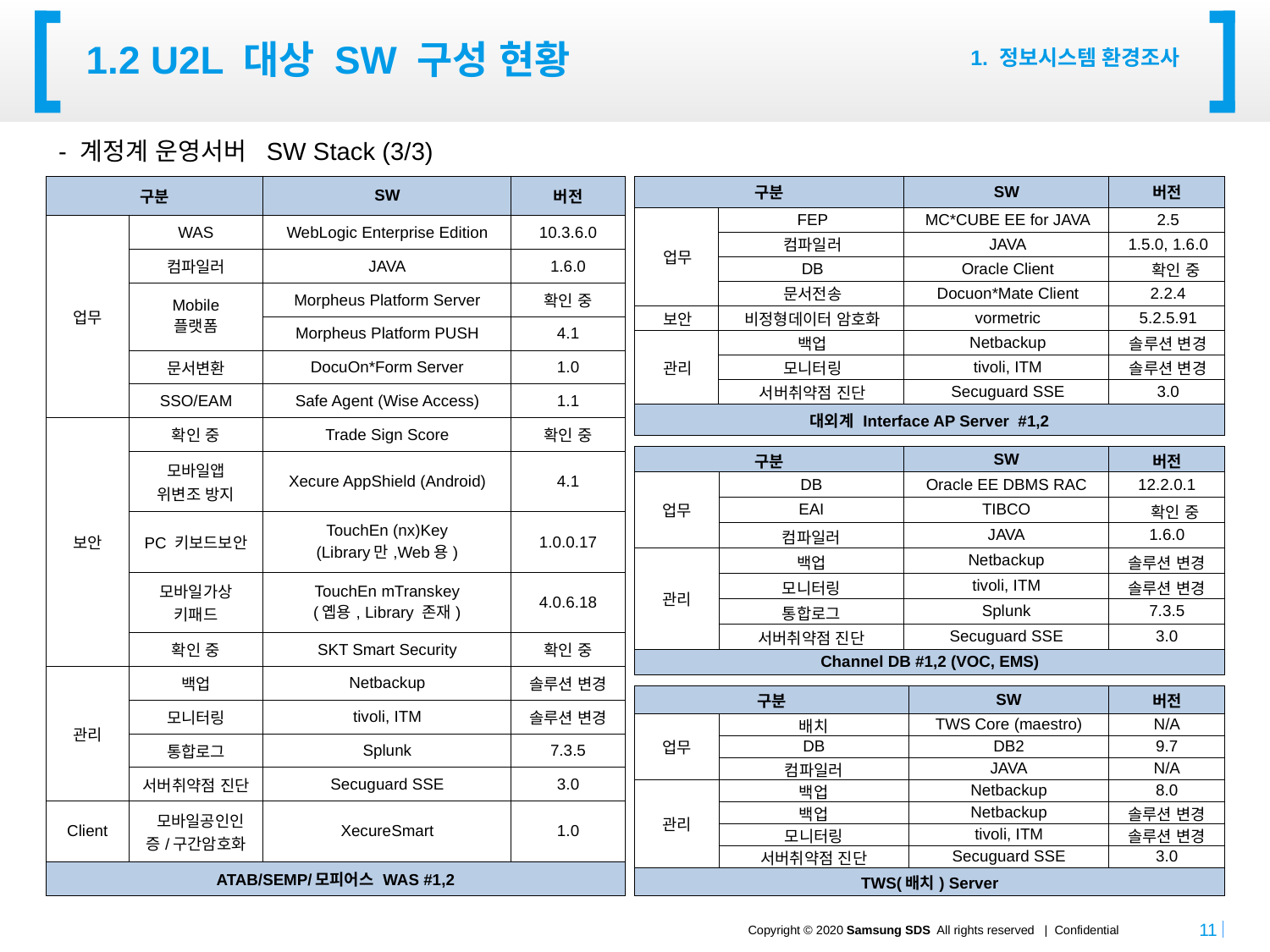

# 1.2 U2L 대상 SW 구성 현황
1. 정보시스템 환경조사
- 계정계 운영서버  SW Stack (3/3)
| 구분 |  | SW | 버전 |
| --- | --- | --- | --- |
| 업무 | WAS | WebLogic Enterprise Edition | 10.3.6.0 |
|  | 컴파일러 | JAVA | 1.6.0 |
|  | Mobile 플랫폼 | Morpheus Platform Server | 확인 중 |
|  |  | Morpheus Platform PUSH | 4.1 |
|  | 문서변환 | DocuOn\*Form Server | 1.0 |
|  | SSO/EAM | Safe Agent (Wise Access) | 1.1 |
| 보안 | 확인 중 | Trade Sign Score | 확인 중 |
|  | 모바일앱 위변조 방지 | Xecure AppShield (Android) | 4.1 |
|  | PC 키보드보안 | TouchEn (nx)Key (Library만,Web용) | 1.0.0.17 |
|  | 모바일가상 키패드 | TouchEn mTranskey (옙용, Library 존재) | 4.0.6.18 |
|  | 확인 중 | SKT Smart Security | 확인 중 |
| 관리 | 백업 | Netbackup | 솔루션 변경 |
|  | 모니터링 | tivoli, ITM | 솔루션 변경 |
|  | 통합로그 | Splunk | 7.3.5 |
|  | 서버취약점 진단 | Secuguard SSE | 3.0 |
| Client | 모바일공인인증/구간암호화 | XecureSmart | 1.0 |
| ATAB/SEMP/모피어스 WAS #1,2 |  |  |  |
| 구분 |  | SW | 버전 |
| --- | --- | --- | --- |
| 업무 | FEP | MC\*CUBE EE for JAVA | 2.5 |
|  | 컴파일러 | JAVA | 1.5.0, 1.6.0 |
|  | DB | Oracle Client | 확인 중 |
|  | 문서전송 | Docuon\*Mate Client | 2.2.4 |
| 보안 | 비정형데이터 암호화 | vormetric | 5.2.5.91 |
| 관리 | 백업 | Netbackup | 솔루션 변경 |
|  | 모니터링 | tivoli, ITM | 솔루션 변경 |
|  | 서버취약점 진단 | Secuguard SSE | 3.0 |
| 대외계 Interface AP Server #1,2 |  |  |  |
| 구분 |  | SW | 버전 |
| --- | --- | --- | --- |
| 업무 | DB | Oracle EE DBMS RAC | 12.2.0.1 |
|  | EAI | TIBCO | 확인 중 |
|  | 컴파일러 | JAVA | 1.6.0 |
| 관리 | 백업 | Netbackup | 솔루션 변경 |
|  | 모니터링 | tivoli, ITM | 솔루션 변경 |
|  | 통합로그 | Splunk | 7.3.5 |
|  | 서버취약점 진단 | Secuguard SSE | 3.0 |
| Channel DB #1,2 (VOC, EMS) |  |  |  |
| 구분 |  | SW | 버전 |
| --- | --- | --- | --- |
| 업무 | 배치 | TWS Core (maestro) | N/A |
|  | DB | DB2 | 9.7 |
|  | 컴파일러 | JAVA | N/A |
| 관리 | 백업 | Netbackup | 8.0 |
|  | 백업 | Netbackup | 솔루션 변경 |
|  | 모니터링 | tivoli, ITM | 솔루션 변경 |
|  | 서버취약점 진단 | Secuguard SSE | 3.0 |
| TWS(배치) Server |  |  |  |